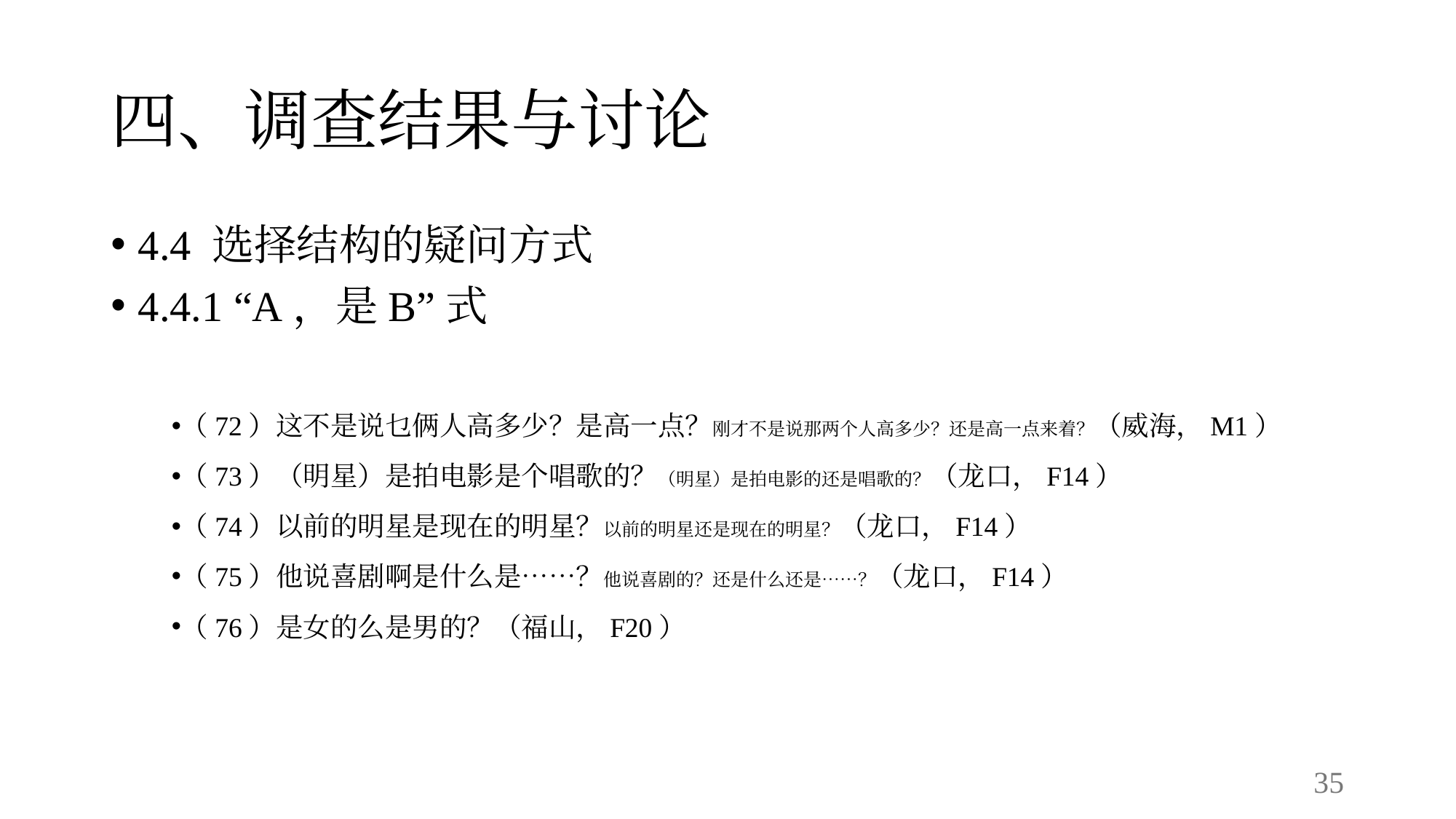

# 四、调查结果与讨论
4.4 选择结构的疑问方式
4.4.1 “A，是B”式

（72）这不是说乜俩人高多少？是高一点？刚才不是说那两个人高多少？还是高一点来着？（威海，M1）
（73）（明星）是拍电影是个唱歌的？（明星）是拍电影的还是唱歌的？（龙口，F14）
（74）以前的明星是现在的明星？以前的明星还是现在的明星？（龙口，F14）
（75）他说喜剧啊是什么是……？他说喜剧的？还是什么还是……？（龙口，F14）
（76）是女的么是男的？（福山，F20）

35